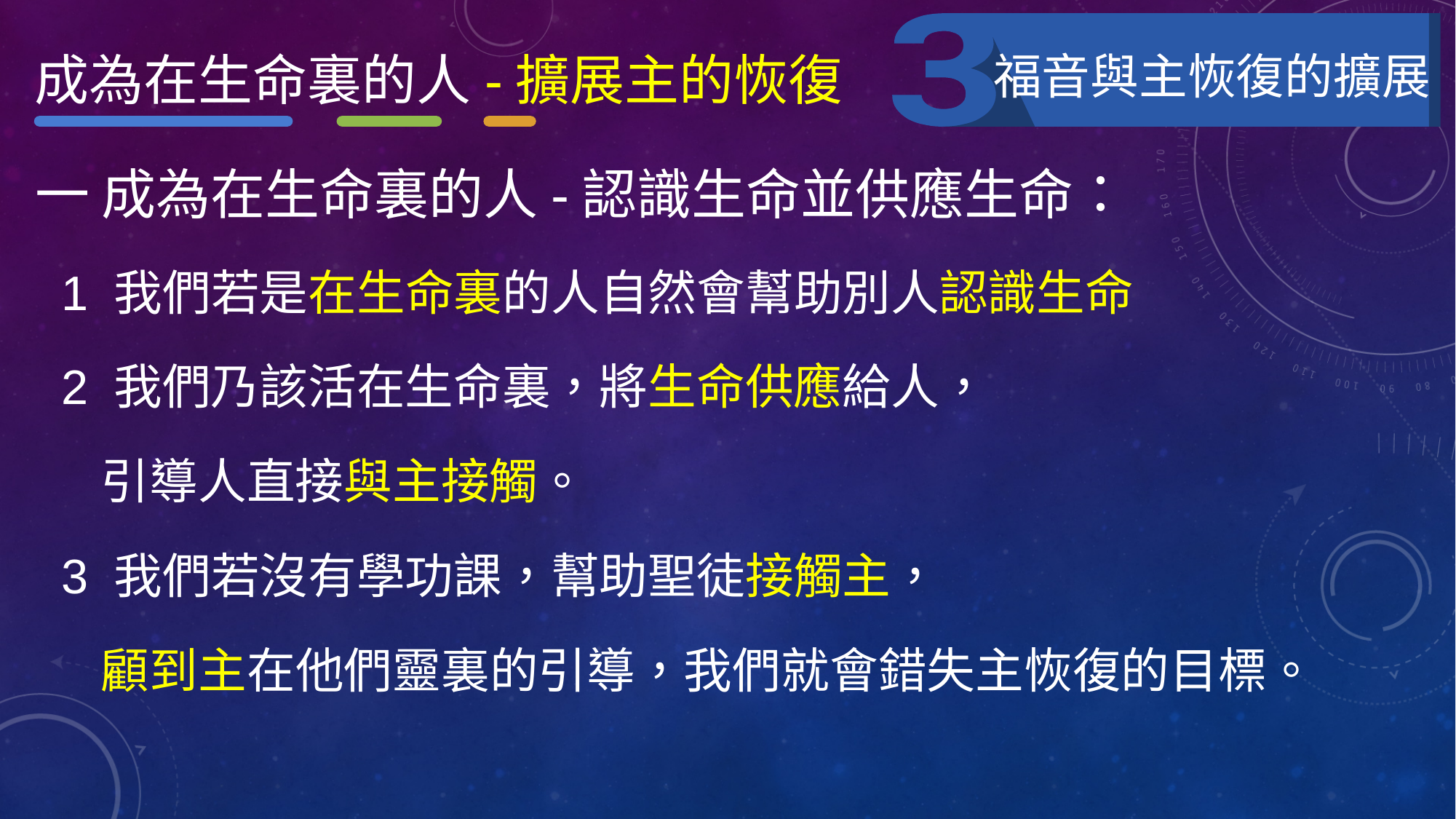

成為在生命裏的人-擴展主的恢復
福音與主恢復的擴展

一 成為在生命裏的人-認識生命並供應生命：
  1 我們若是在生命裏的人自然會幫助別人認識生命
  2 我們乃該活在生命裏，將生命供應給人，
     引導人直接與主接觸。
  3 我們若沒有學功課，幫助聖徒接觸主，
     顧到主在他們靈裏的引導，我們就會錯失主恢復的目標。